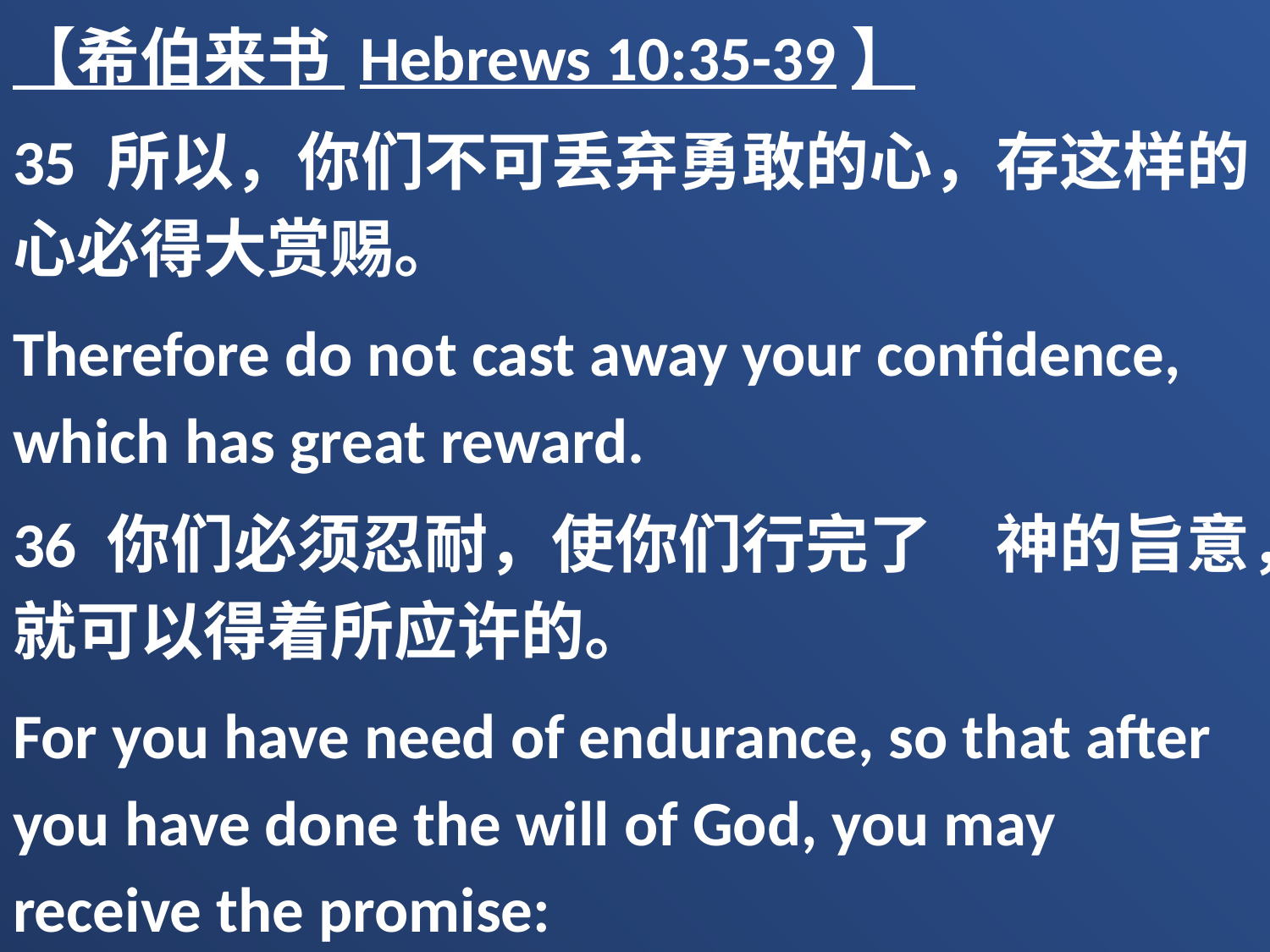

【希伯来书 Hebrews 10:35-39】
35 所以，你们不可丢弃勇敢的心，存这样的心必得大赏赐。
Therefore do not cast away your confidence, which has great reward.
36 你们必须忍耐，使你们行完了　神的旨意，就可以得着所应许的。
For you have need of endurance, so that after you have done the will of God, you may receive the promise: